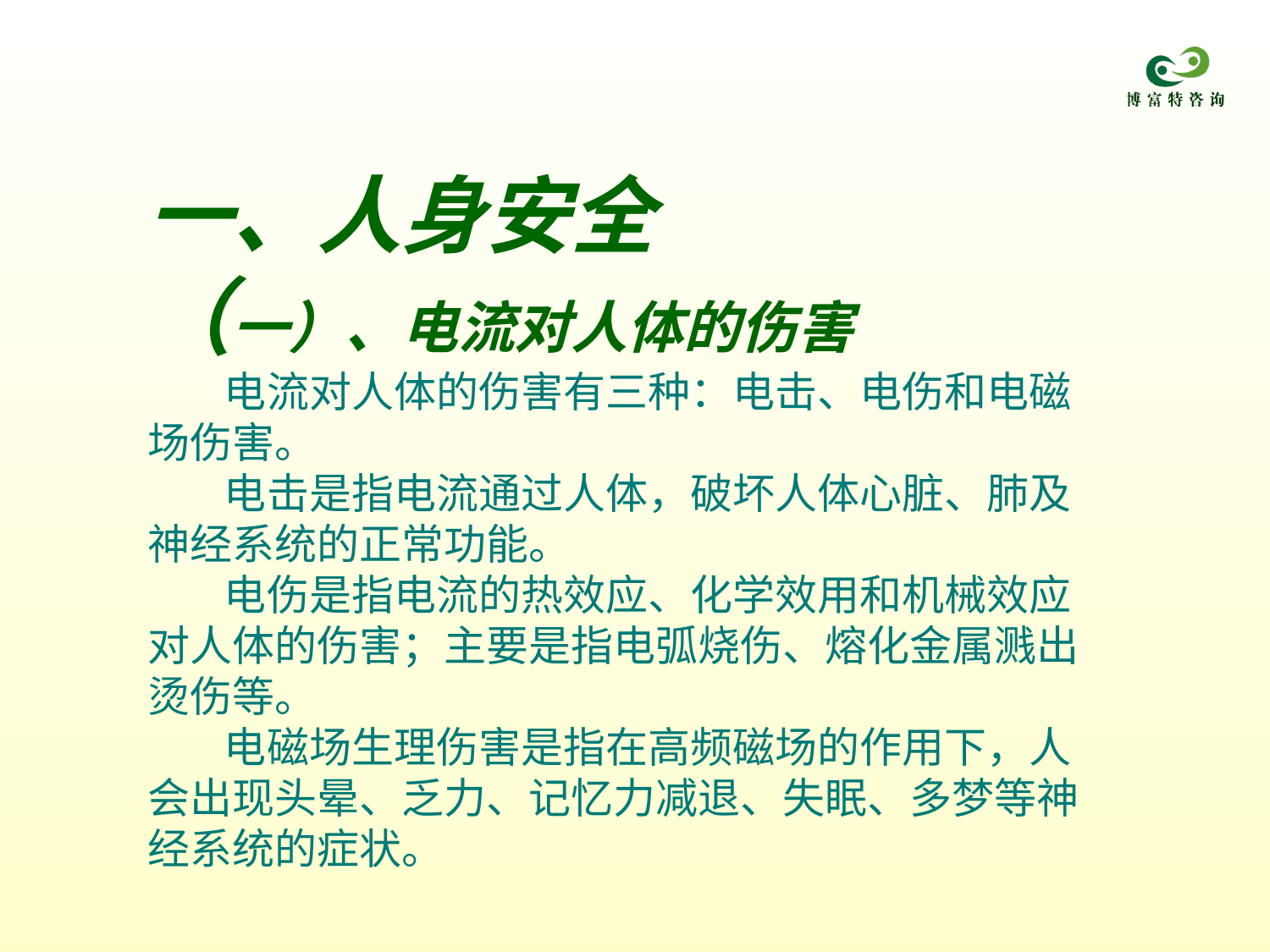

一、人身安全
（一）、电流对人体的伤害
       电流对人体的伤害有三种：电击、电伤和电磁场伤害。
       电击是指电流通过人体，破坏人体心脏、肺及神经系统的正常功能。
       电伤是指电流的热效应、化学效用和机械效应对人体的伤害；主要是指电弧烧伤、熔化金属溅出烫伤等。
       电磁场生理伤害是指在高频磁场的作用下，人会出现头晕、乏力、记忆力减退、失眠、多梦等神经系统的症状。
7